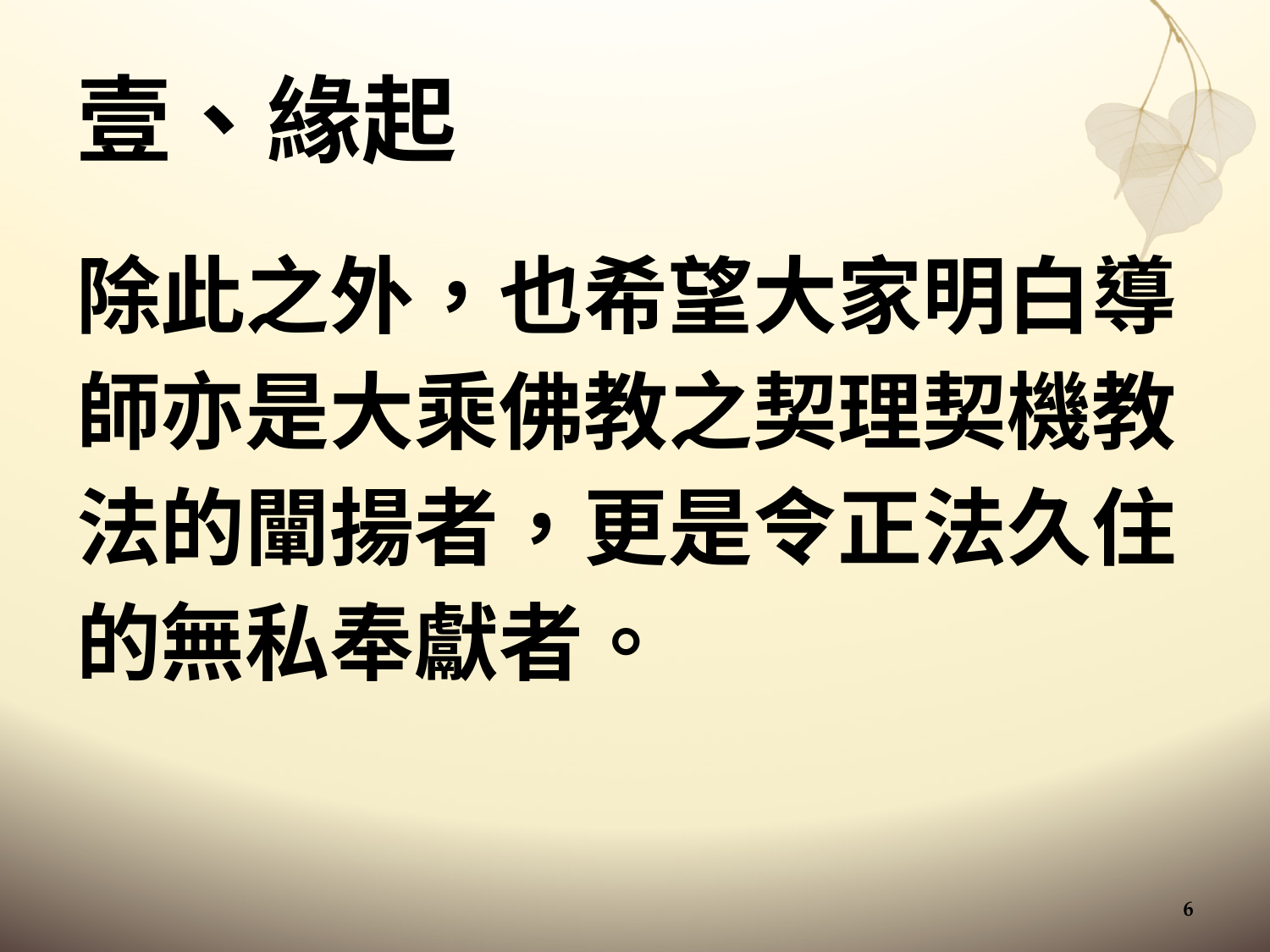

# 壹、緣起
除此之外，也希望大家明白導師亦是大乘佛教之契理契機教法的闡揚者，更是令正法久住的無私奉獻者。
6